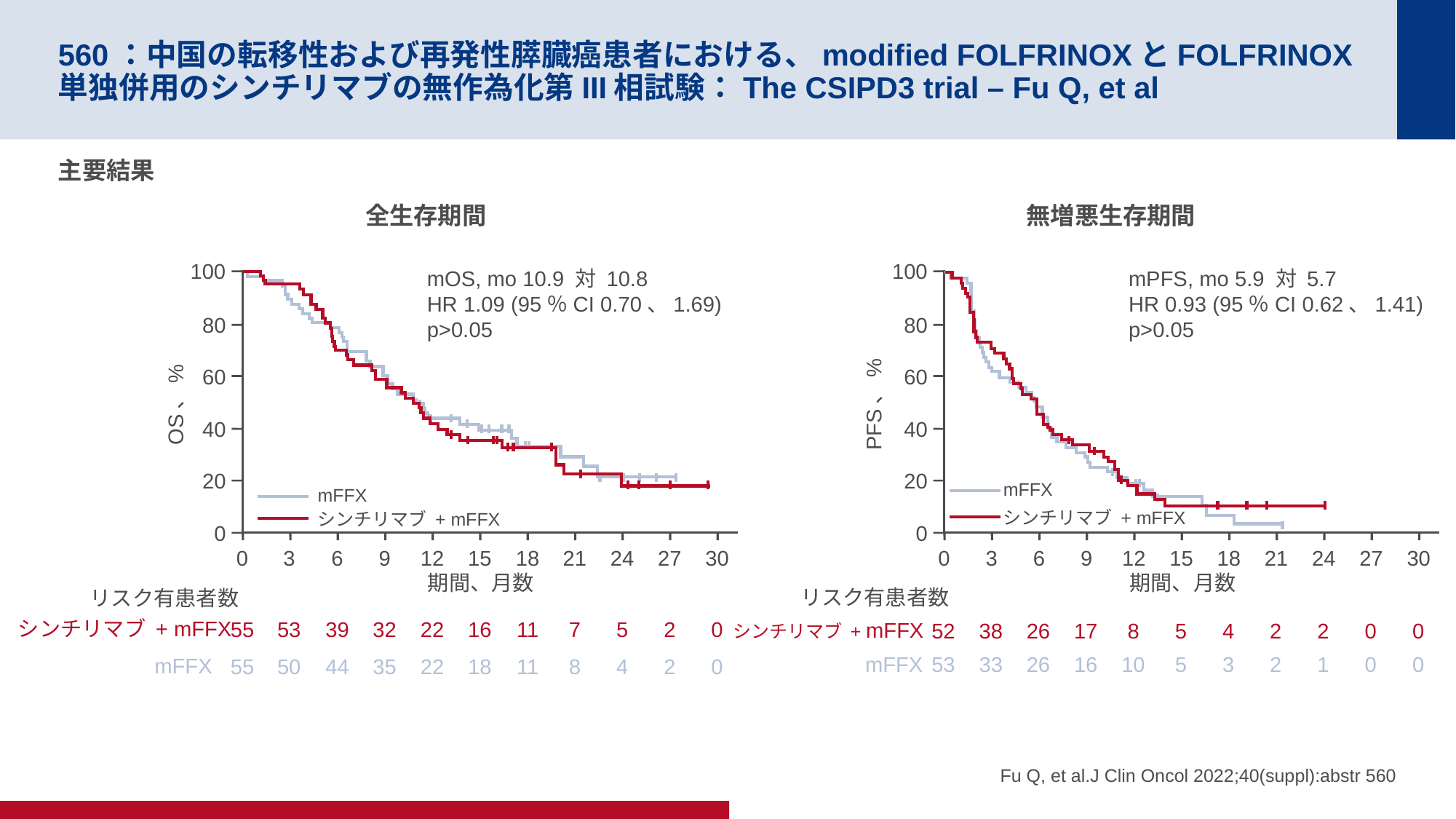

# 560：中国の転移性および再発性膵臓癌患者における、modified FOLFRINOXとFOLFRINOX単独併用のシンチリマブの無作為化第III相試験：The CSIPD3 trial – Fu Q, et al
主要結果
全生存期間
無増悪生存期間
100

80

60

OS、%
40

20

0

mOS, mo 10.9 対 10.8
HR 1.09 (95％CI 0.70、1.69)
p>0.05

mFFX
シンチリマブ + mFFX

0
3
6
9
12
15
18
21
24
27
30
期間、月数
リスク有患者数
シンチリマブ + mFFX
55
53
39
32
22
16
11
7
5
2
0
mFFX
55
50
44
35
22
18
11
8
4
2
0
100

80

60

PFS、%
40

20

0

mPFS, mo 5.9 対 5.7
HR 0.93 (95％CI 0.62、1.41)
p>0.05

mFFX
シンチリマブ + mFFX

0
3
6
9
12
15
18
21
24
27
30
期間、月数
リスク有患者数
シンチリマブ + mFFX
52
38
26
17
8
5
4
2
2
0
0
mFFX
53
33
26
16
10
5
3
2
1
0
0
Fu Q, et al.J Clin Oncol 2022;40(suppl):abstr 560